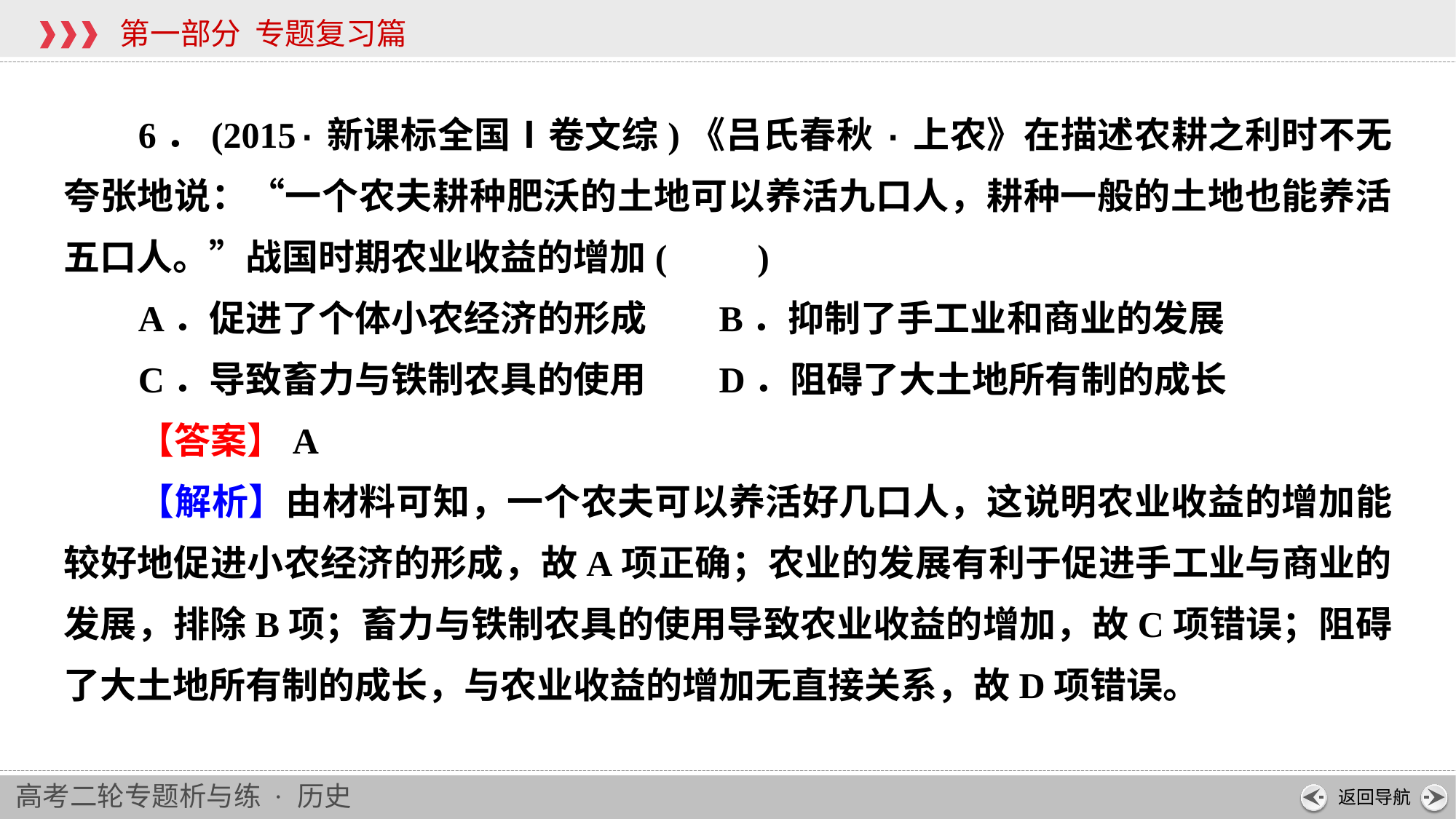

6．(2015·新课标全国Ⅰ卷文综)《吕氏春秋·上农》在描述农耕之利时不无夸张地说：“一个农夫耕种肥沃的土地可以养活九口人，耕种一般的土地也能养活五口人。”战国时期农业收益的增加(　　)
A．促进了个体小农经济的形成	B．抑制了手工业和商业的发展
C．导致畜力与铁制农具的使用	D．阻碍了大土地所有制的成长
【答案】A
【解析】由材料可知，一个农夫可以养活好几口人，这说明农业收益的增加能较好地促进小农经济的形成，故A项正确；农业的发展有利于促进手工业与商业的发展，排除B项；畜力与铁制农具的使用导致农业收益的增加，故C项错误；阻碍了大土地所有制的成长，与农业收益的增加无直接关系，故D项错误。